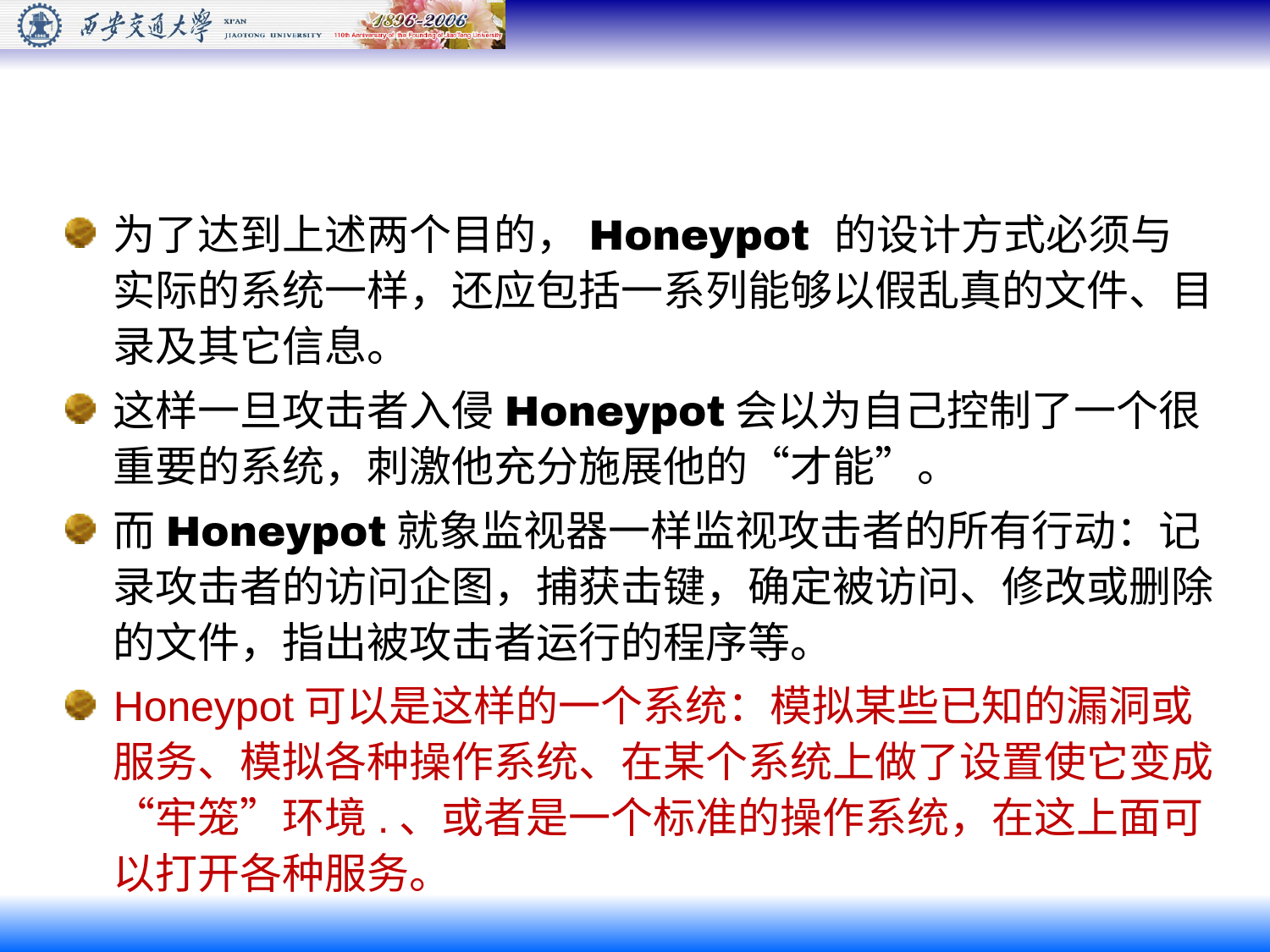

#
为了达到上述两个目的，Honeypot 的设计方式必须与实际的系统一样，还应包括一系列能够以假乱真的文件、目录及其它信息。
这样一旦攻击者入侵Honeypot会以为自己控制了一个很重要的系统，刺激他充分施展他的“才能”。
而Honeypot就象监视器一样监视攻击者的所有行动：记录攻击者的访问企图，捕获击键，确定被访问、修改或删除的文件，指出被攻击者运行的程序等。
Honeypot可以是这样的一个系统：模拟某些已知的漏洞或服务、模拟各种操作系统、在某个系统上做了设置使它变成“牢笼”环境.、或者是一个标准的操作系统，在这上面可以打开各种服务。

67